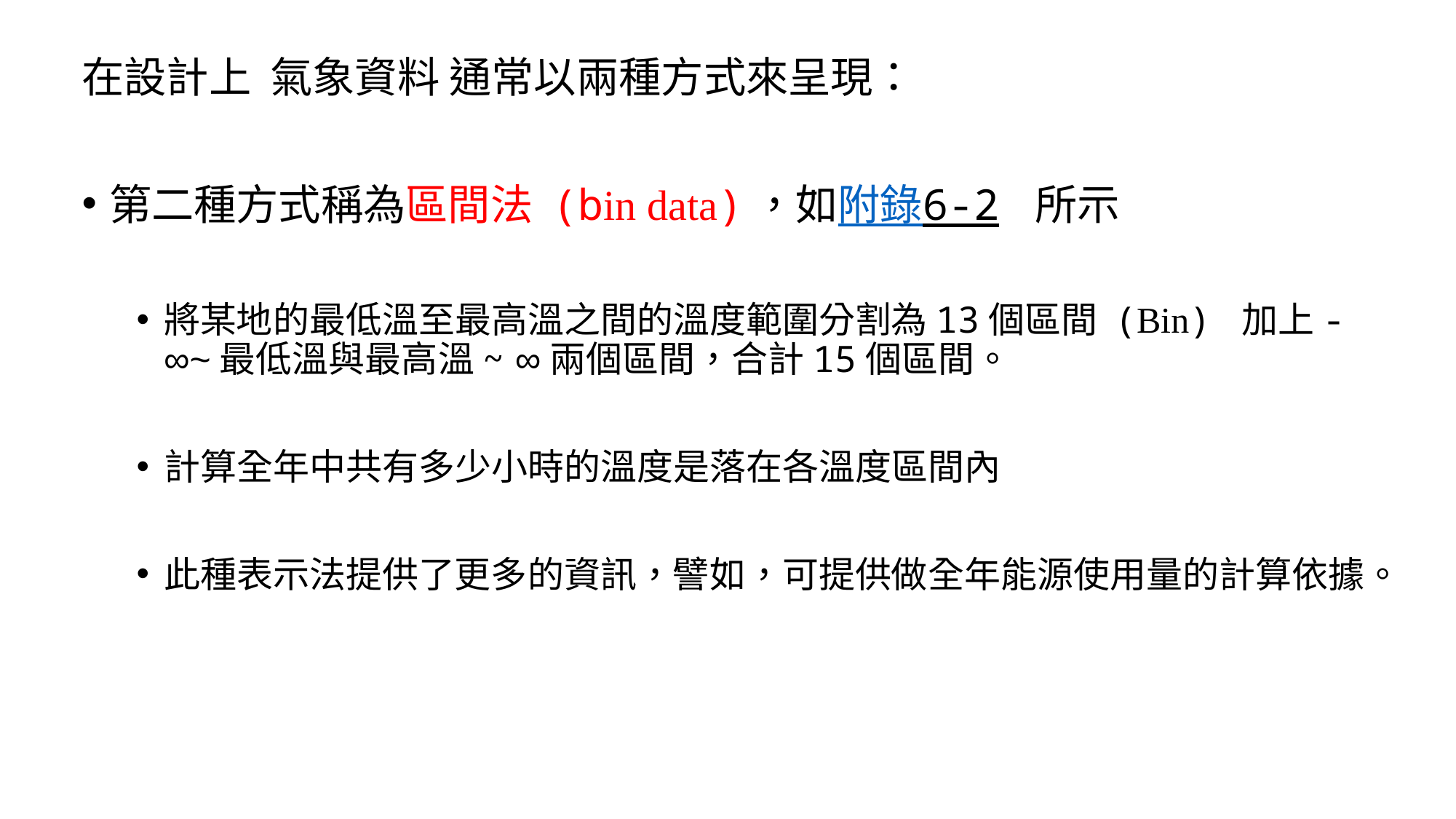

在設計上  氣象資料 通常以兩種方式來呈現：

第二種方式稱為區間法 (bin data)，如附錄6-2 所示

將某地的最低溫至最高溫之間的溫度範圍分割為13個區間 (Bin) 加上-∞~最低溫與最高溫~ ∞兩個區間，合計15個區間。

計算全年中共有多少小時的溫度是落在各溫度區間內

此種表示法提供了更多的資訊，譬如，可提供做全年能源使用量的計算依據。